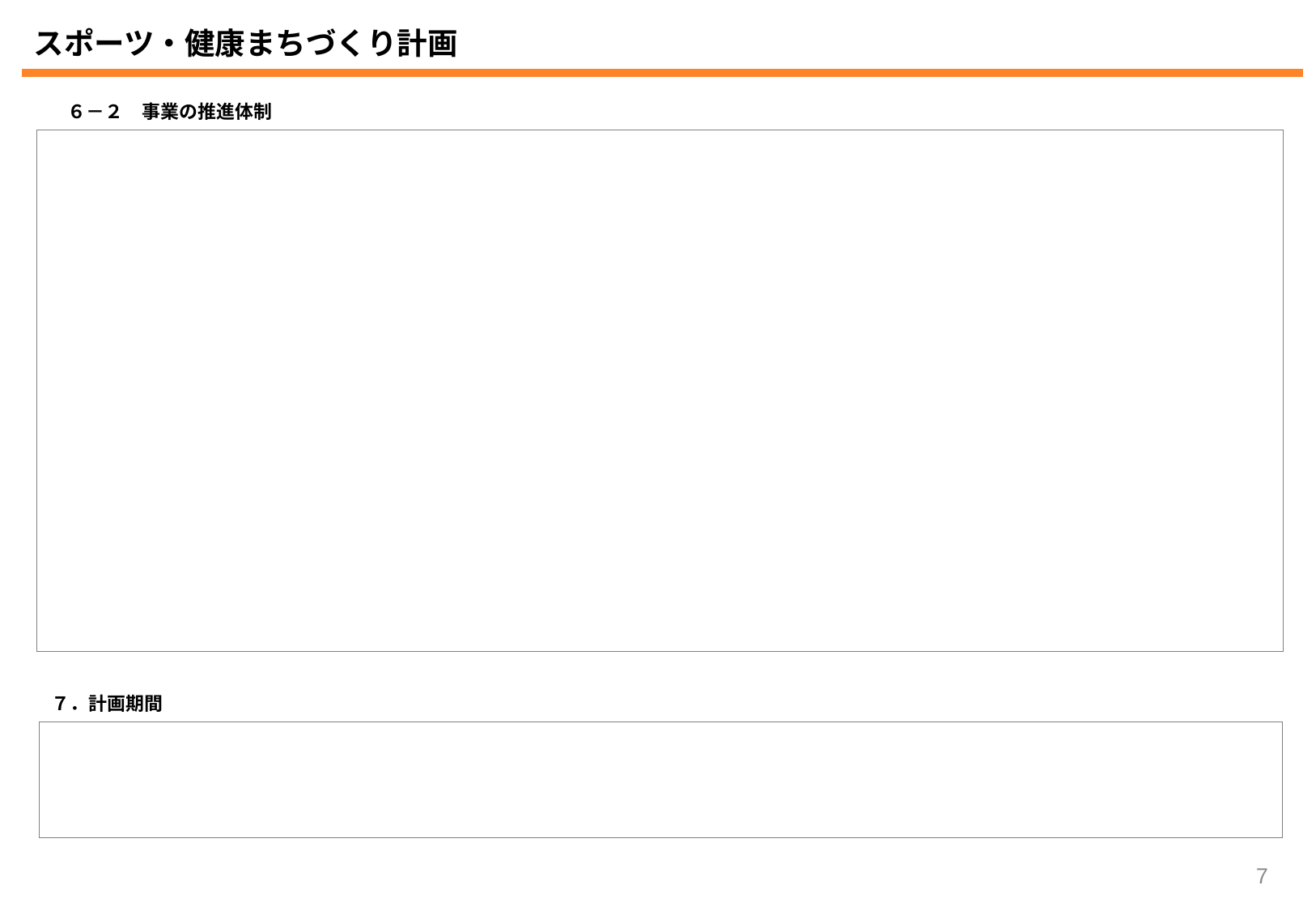

スポーツ・健康まちづくり計画
| ６－２　事業の推進体制 |
| --- |
|  |
| ７．計画期間 |
| --- |
|  |
7